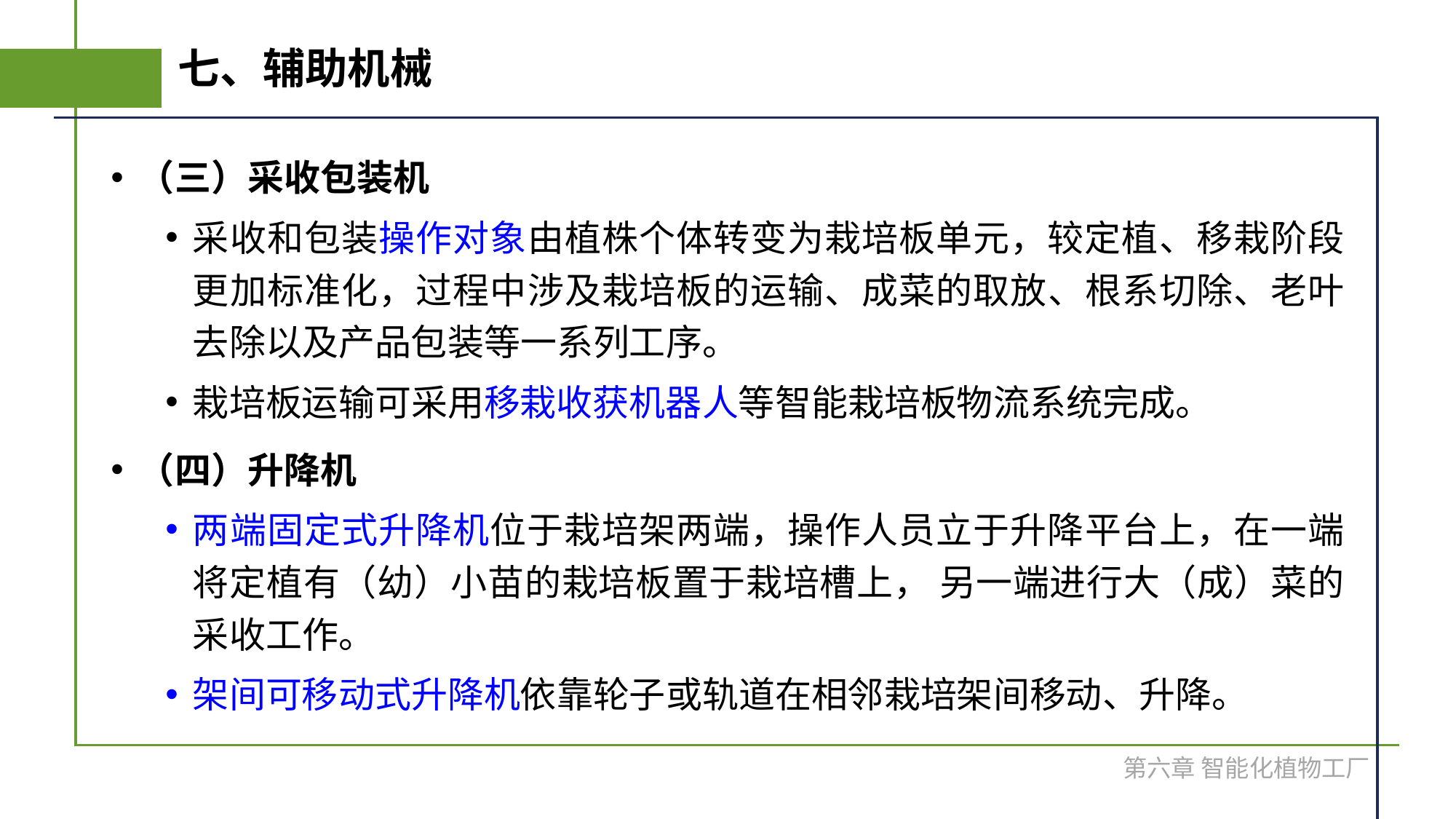

# 七、辅助机械
（三）采收包装机
采收和包装操作对象由植株个体转变为栽培板单元，较定植、移栽阶段更加标准化，过程中涉及栽培板的运输、成菜的取放、根系切除、老叶去除以及产品包装等一系列工序。
栽培板运输可采用移栽收获机器人等智能栽培板物流系统完成。
（四）升降机
两端固定式升降机位于栽培架两端，操作人员立于升降平台上，在一端将定植有（幼）小苗的栽培板置于栽培槽上， 另一端进行大（成）菜的采收工作。
架间可移动式升降机依靠轮子或轨道在相邻栽培架间移动、升降。
第六章 智能化植物工厂